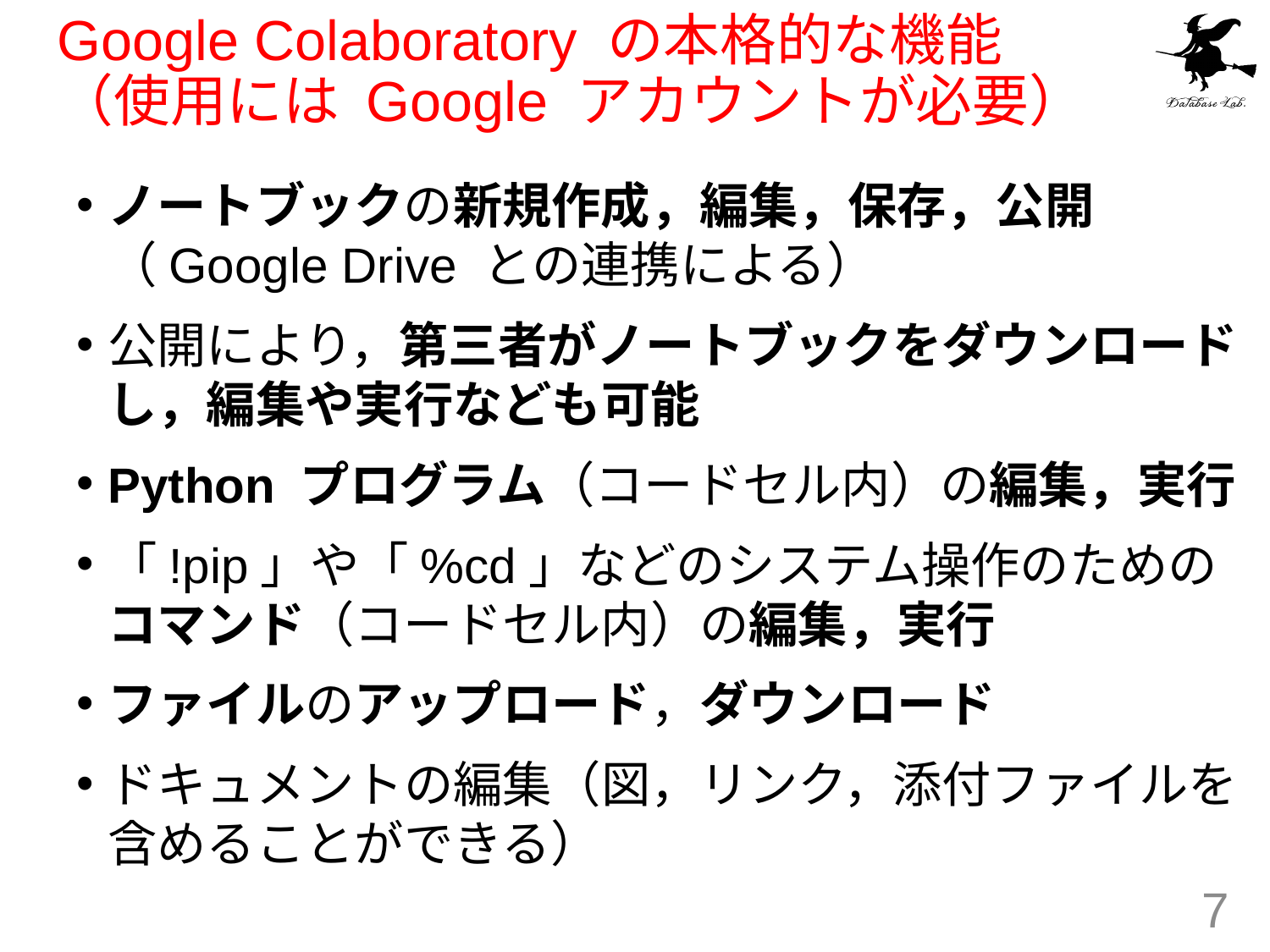

# Google Colaboratory の本格的な機能 （使用には Google アカウントが必要）
ノートブックの新規作成，編集，保存，公開（Google Drive との連携による）
公開により，第三者がノートブックをダウンロードし，編集や実行なども可能
Python プログラム（コードセル内）の編集，実行
「!pip」や「%cd」などのシステム操作のためのコマンド（コードセル内）の編集，実行
ファイルのアップロード，ダウンロード
ドキュメントの編集（図，リンク，添付ファイルを含めることができる）

7